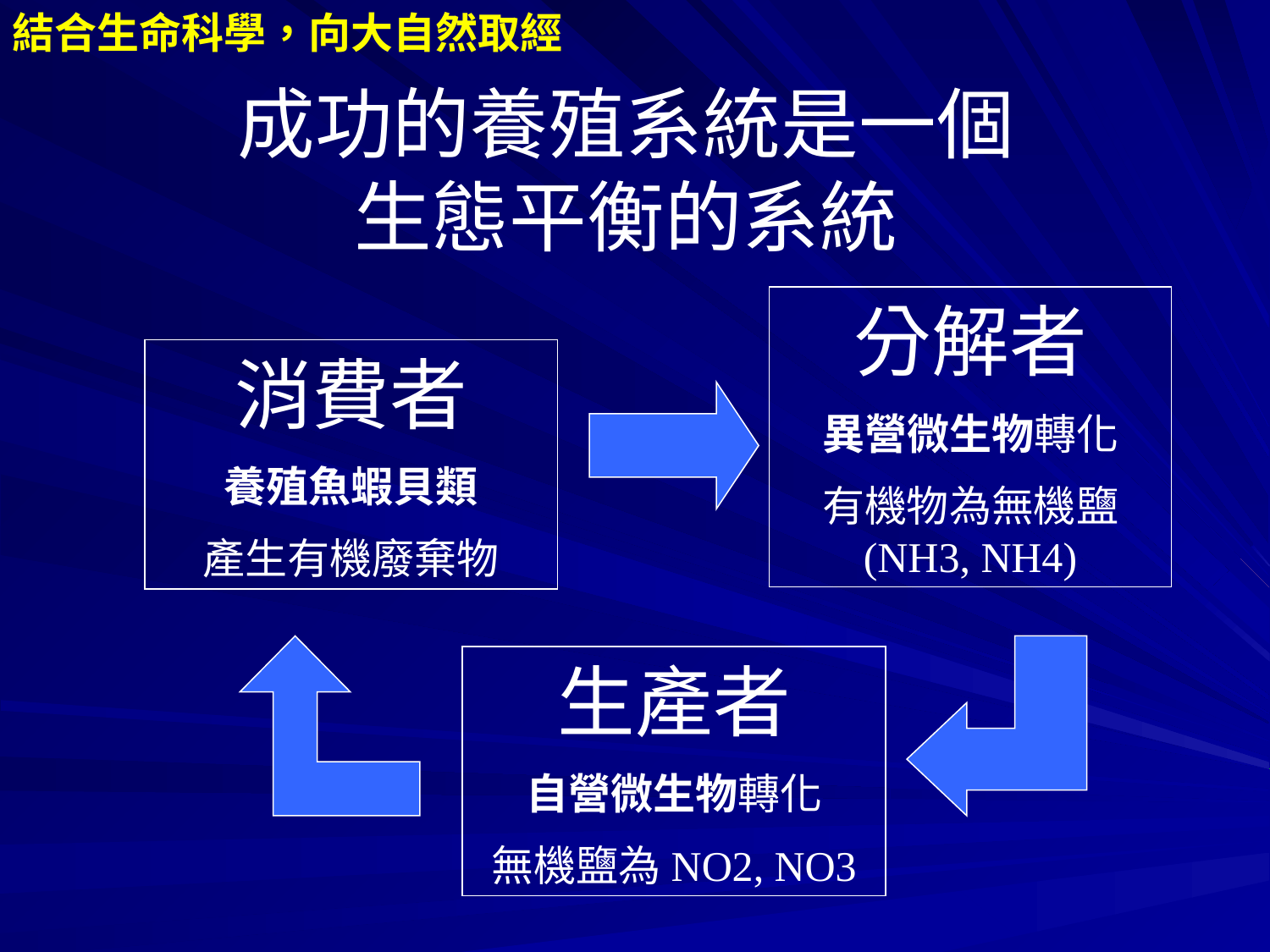

結合生命科學，向大自然取經
成功的養殖系統是一個
生態平衡的系統
分解者
異營微生物轉化
有機物為無機鹽 (NH3, NH4)
消費者
養殖魚蝦貝類
產生有機廢棄物

生產者
自營微生物轉化
無機鹽為NO2, NO3